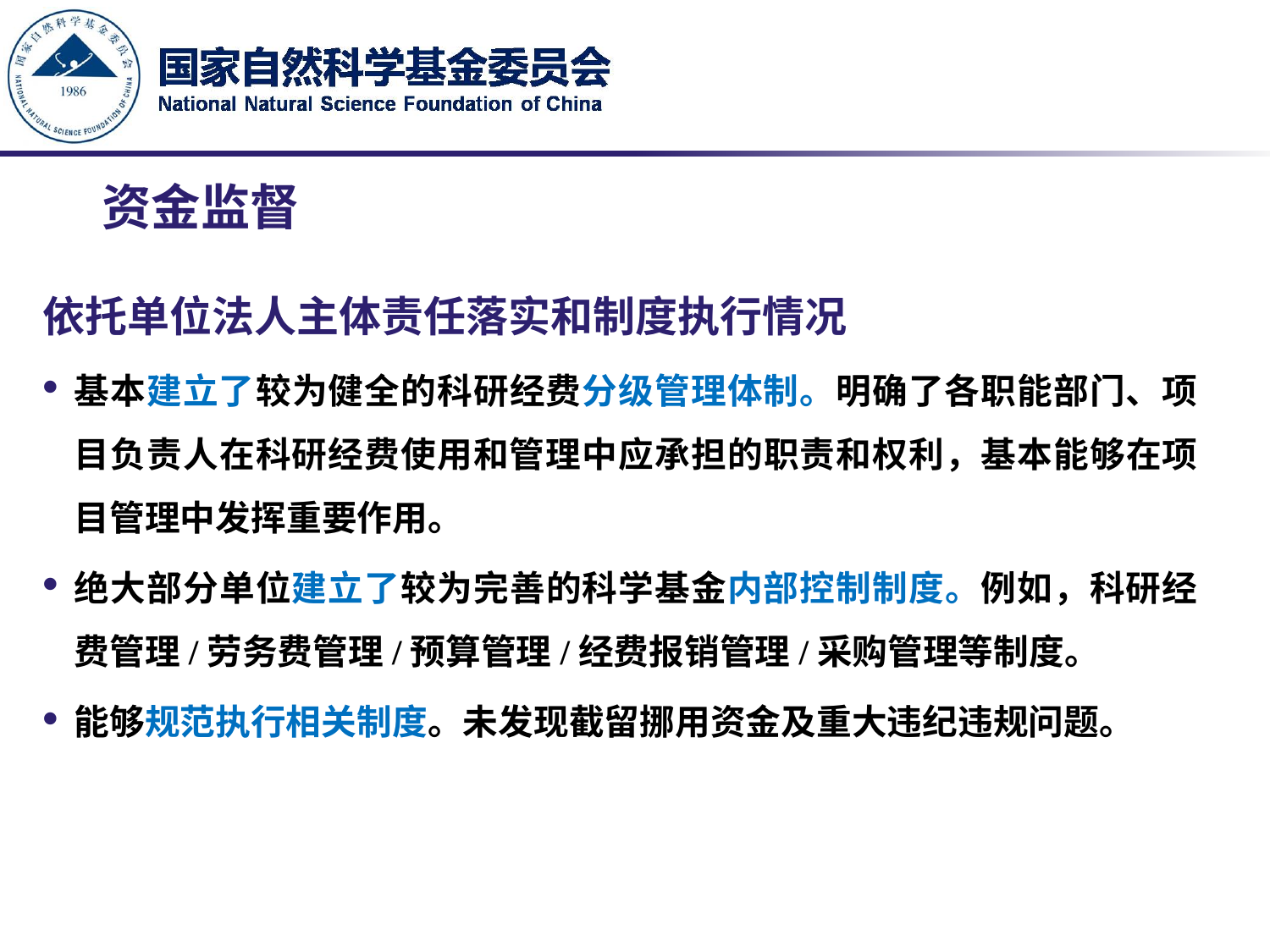

# 资金监督
依托单位法人主体责任落实和制度执行情况
基本建立了较为健全的科研经费分级管理体制。明确了各职能部门、项目负责人在科研经费使用和管理中应承担的职责和权利，基本能够在项目管理中发挥重要作用。
绝大部分单位建立了较为完善的科学基金内部控制制度。例如，科研经费管理/劳务费管理/预算管理/经费报销管理/采购管理等制度。
能够规范执行相关制度。未发现截留挪用资金及重大违纪违规问题。